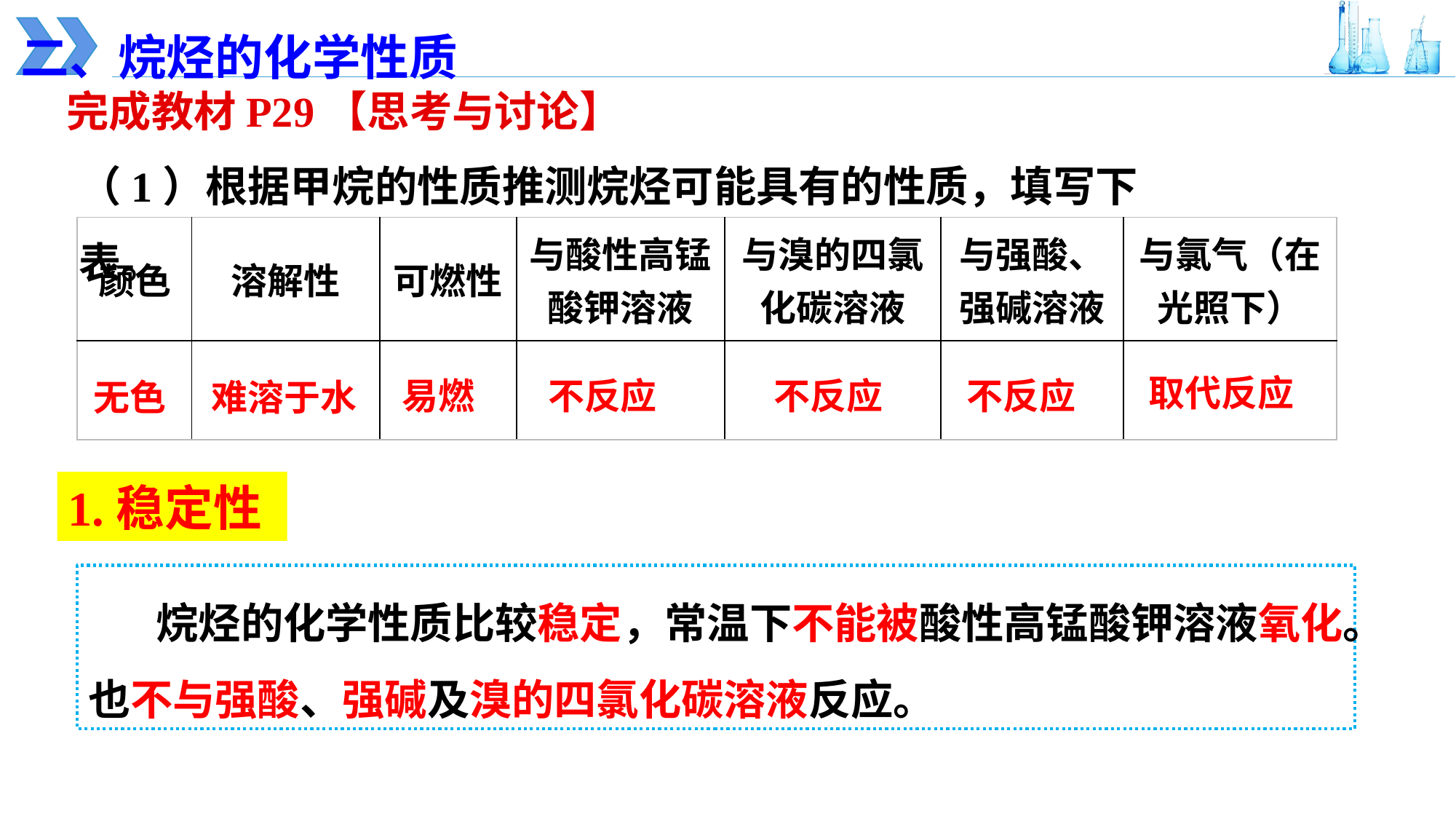

二、烷烃的化学性质
 完成教材P29【思考与讨论】
（1）根据甲烷的性质推测烷烃可能具有的性质，填写下表。
| 颜色 | 溶解性 | 可燃性 | 与酸性高锰酸钾溶液 | 与溴的四氯化碳溶液 | 与强酸、强碱溶液 | 与氯气（在光照下） |
| --- | --- | --- | --- | --- | --- | --- |
|  |  |  |  |  |  |  |
取代反应
不反应
不反应
不反应
易燃
难溶于水
无色
1.稳定性
      烷烃的化学性质比较稳定，常温下不能被酸性高锰酸钾溶液氧化。也不与强酸、强碱及溴的四氯化碳溶液反应。